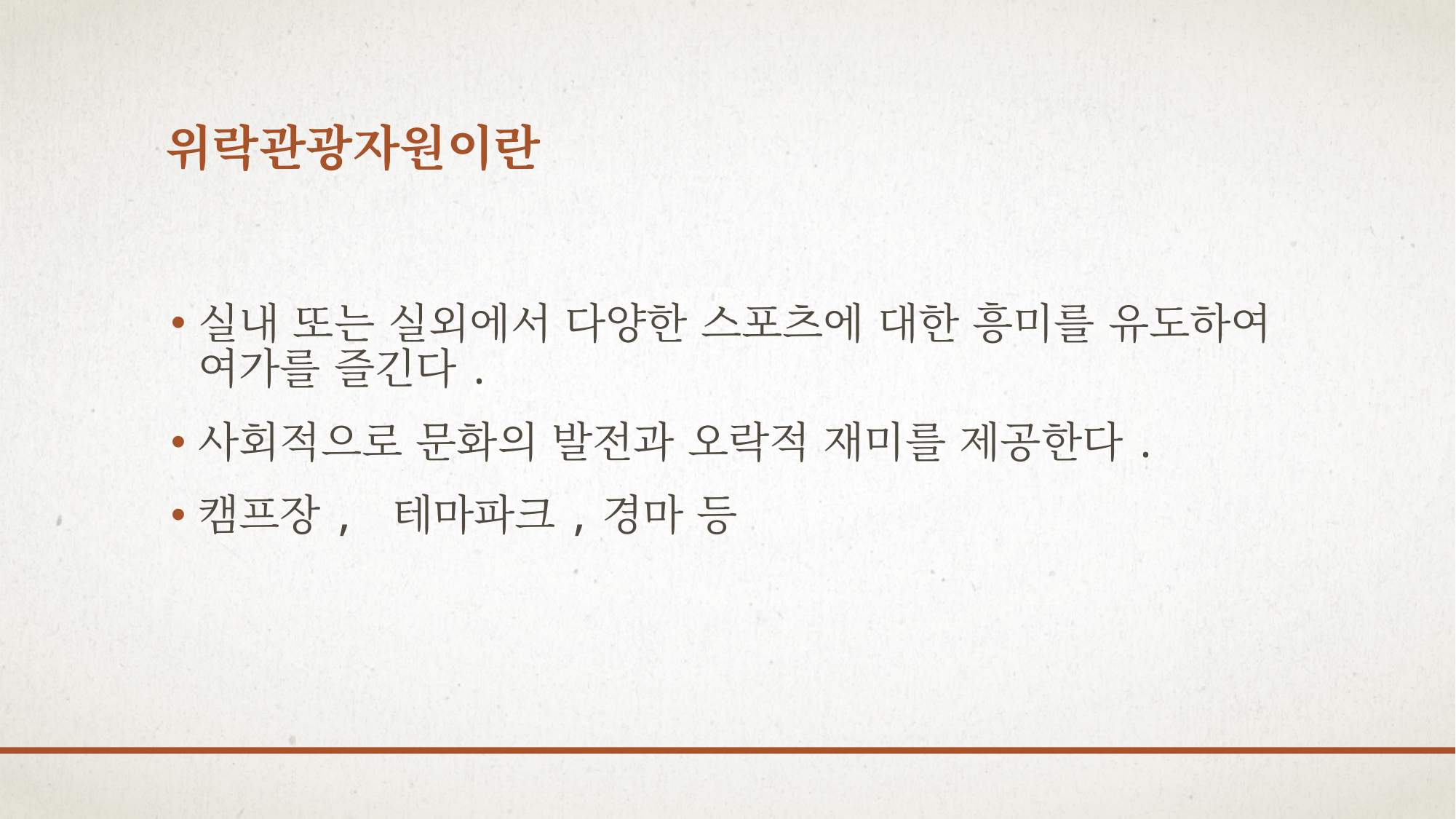

# 위락관광자원이란

실내 또는 실외에서 다양한 스포츠에 대한 흥미를 유도하여 여가를 즐긴다.
사회적으로 문화의 발전과 오락적 재미를 제공한다.
캠프장, 테마파크,경마 등